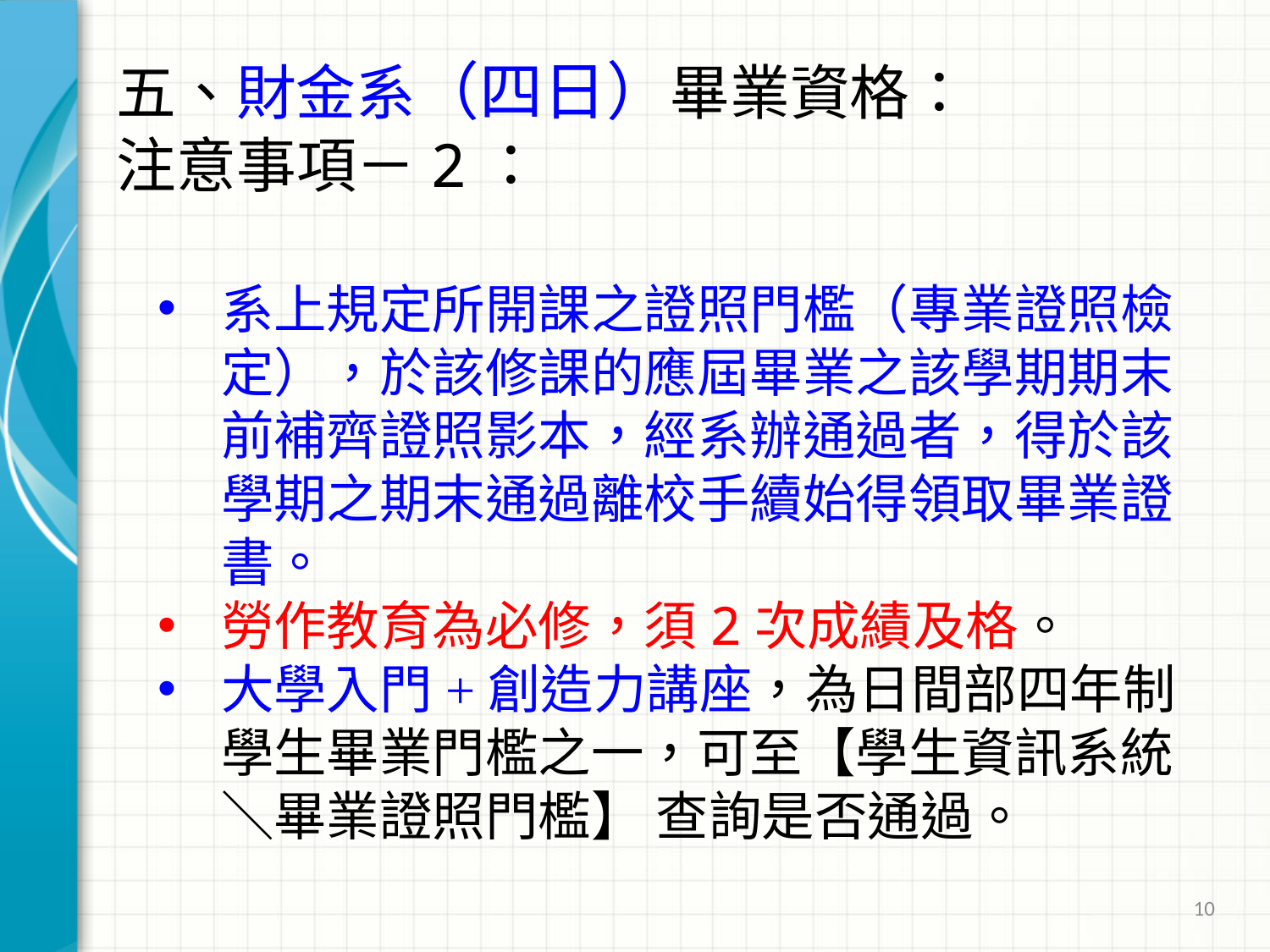

# 五、財金系（四日）畢業資格： 注意事項－2：
系上規定所開課之證照門檻（專業證照檢定），於該修課的應屆畢業之該學期期末前補齊證照影本，經系辦通過者，得於該學期之期末通過離校手續始得領取畢業證書。
勞作教育為必修，須2次成績及格。
大學入門+創造力講座，為日間部四年制學生畢業門檻之一，可至【學生資訊系統＼畢業證照門檻】 查詢是否通過。

10